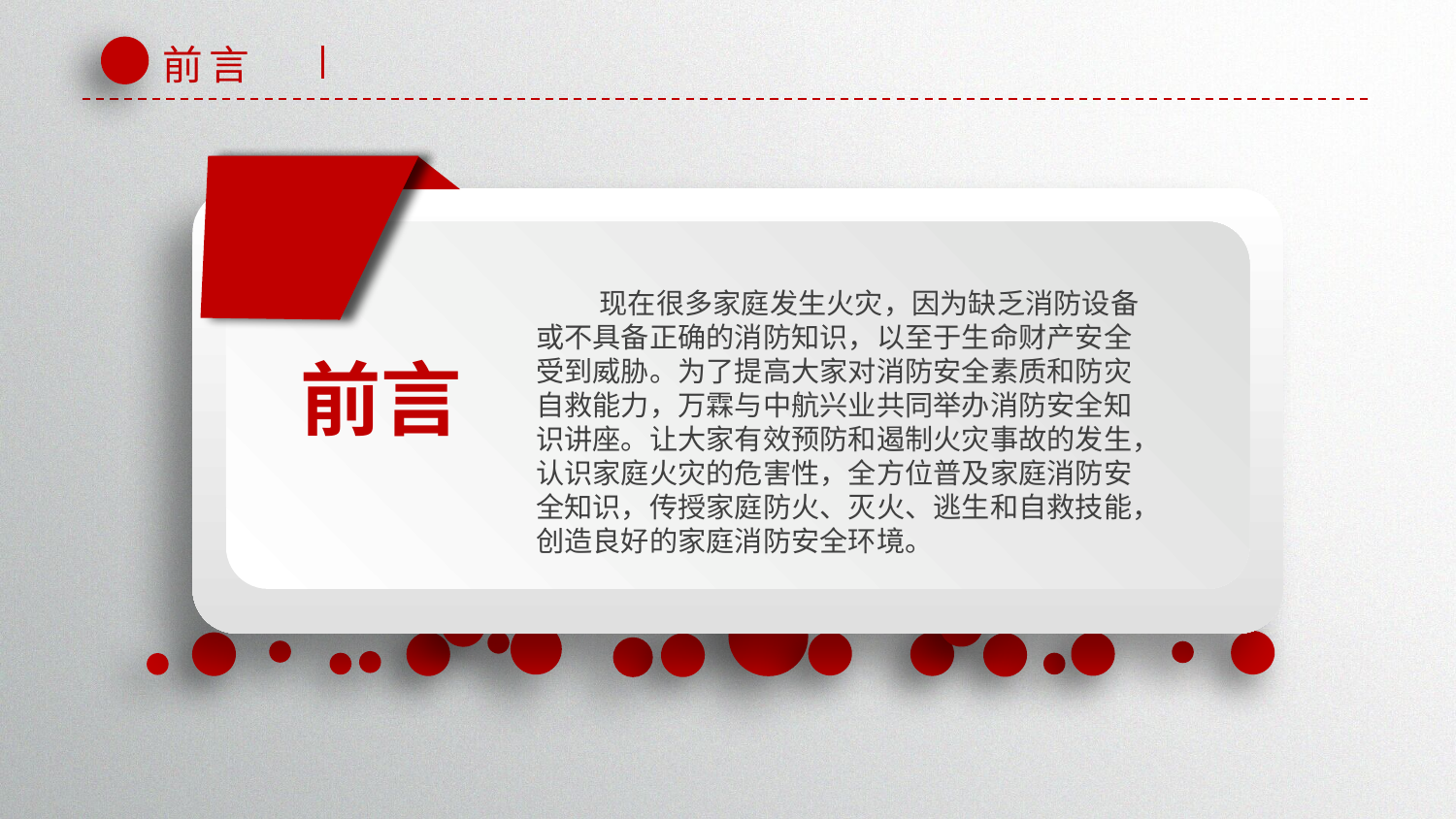

前言

         现在很多家庭发生火灾，因为缺乏消防设备或不具备正确的消防知识，以至于生命财产安全受到威胁。为了提高大家对消防安全素质和防灾自救能力，万霖与中航兴业共同举办消防安全知识讲座。让大家有效预防和遏制火灾事故的发生，认识家庭火灾的危害性，全方位普及家庭消防安全知识，传授家庭防火、灭火、逃生和自救技能，创造良好的家庭消防安全环境。
前言